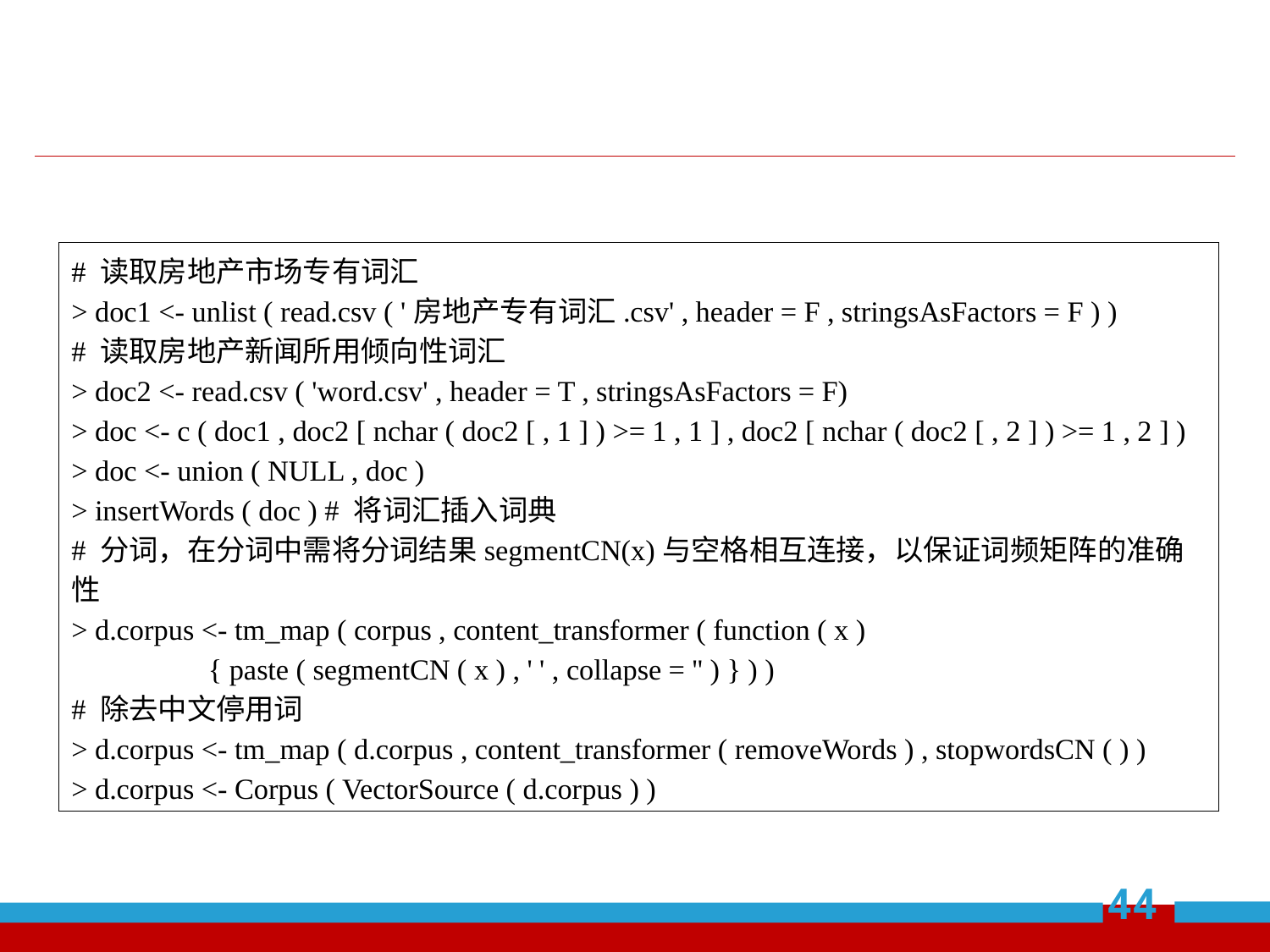

# 读取房地产市场专有词汇
> doc1 <- unlist ( read.csv ( '房地产专有词汇.csv' , header = F , stringsAsFactors = F ) )
# 读取房地产新闻所用倾向性词汇
> doc2 <- read.csv ( 'word.csv' , header = T , stringsAsFactors = F)
> doc <- c ( doc1 , doc2 [ nchar ( doc2 [ , 1 ] ) >= 1 , 1 ] , doc2 [ nchar ( doc2 [ , 2 ] ) >= 1 , 2 ] )
> doc <- union ( NULL , doc )
> insertWords ( doc ) # 将词汇插入词典
# 分词，在分词中需将分词结果segmentCN(x)与空格相互连接，以保证词频矩阵的准确性
> d.corpus <- tm_map ( corpus , content_transformer ( function ( x )
                   { paste ( segmentCN ( x ) , ' ' , collapse = '' ) } ) )
# 除去中文停用词
> d.corpus <- tm_map ( d.corpus , content_transformer ( removeWords ) , stopwordsCN ( ) )
> d.corpus <- Corpus ( VectorSource ( d.corpus ) )